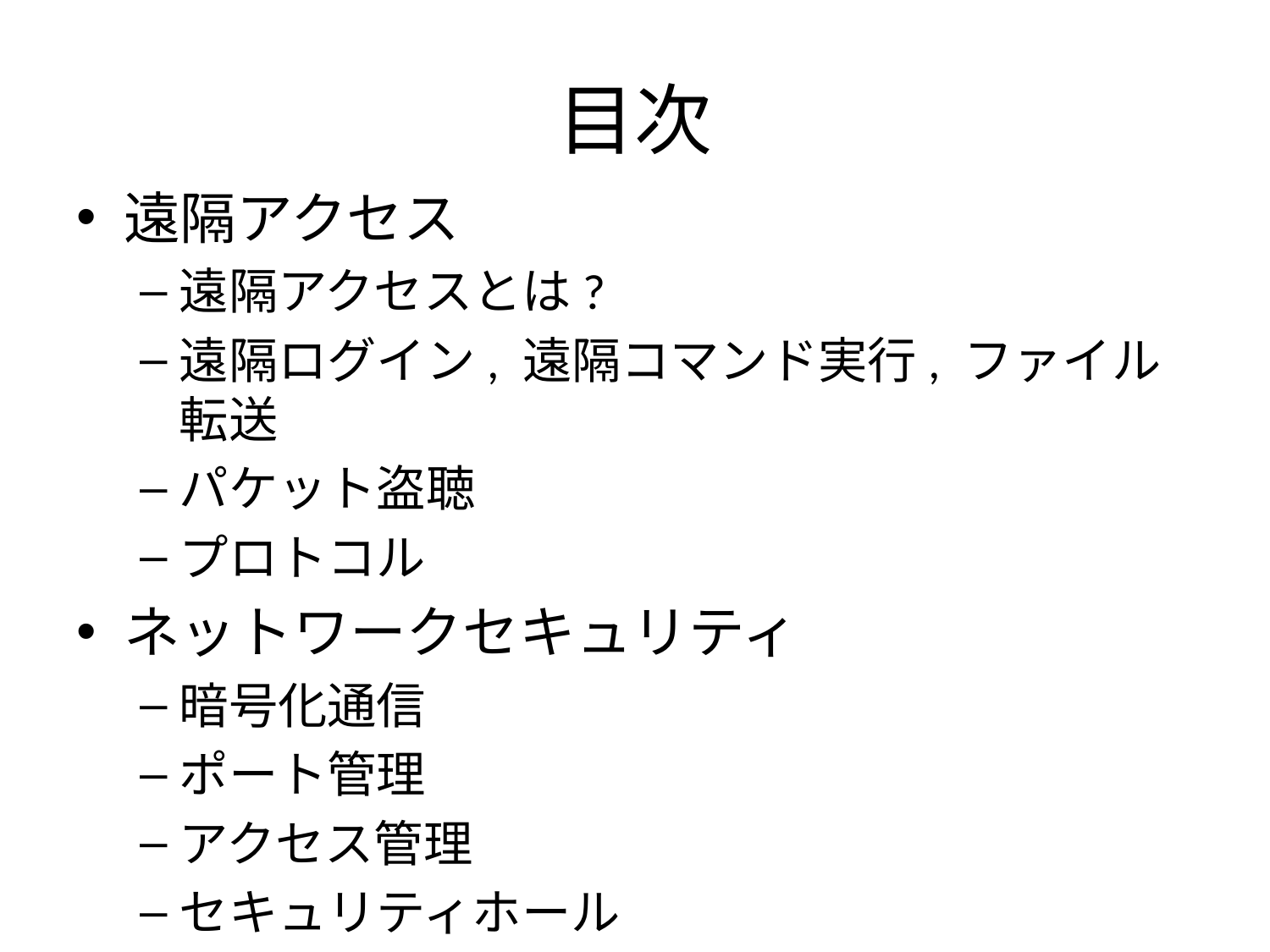

# 目次
遠隔アクセス
遠隔アクセスとは?
遠隔ログイン, 遠隔コマンド実行, ファイル転送
パケット盗聴
プロトコル
ネットワークセキュリティ
暗号化通信
ポート管理
アクセス管理
セキュリティホール